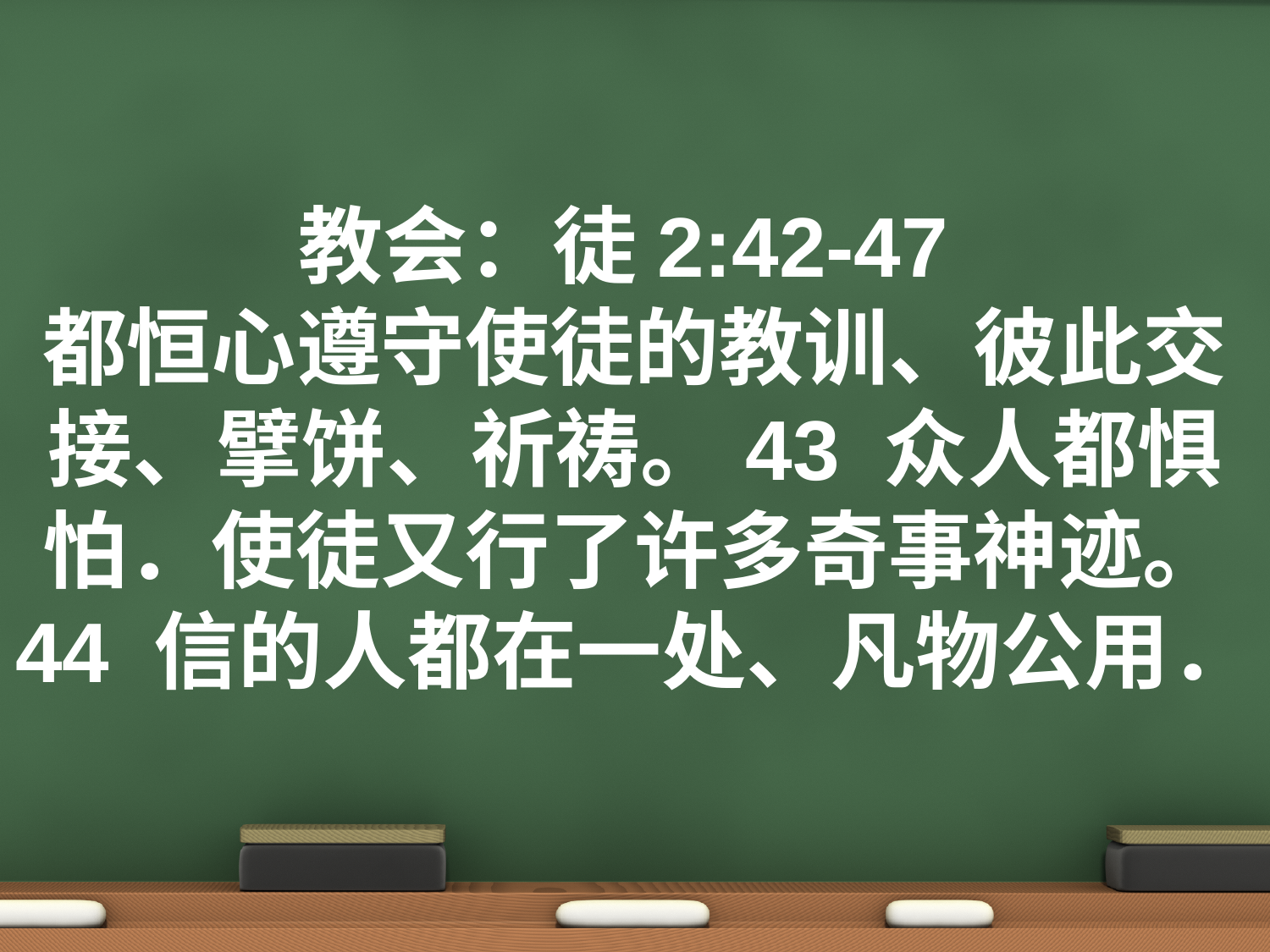

教会：徒2:42-47
都恒心遵守使徒的教训、彼此交接、擘饼、祈祷。43 众人都惧怕．使徒又行了许多奇事神迹。 44 信的人都在一处、凡物公用．